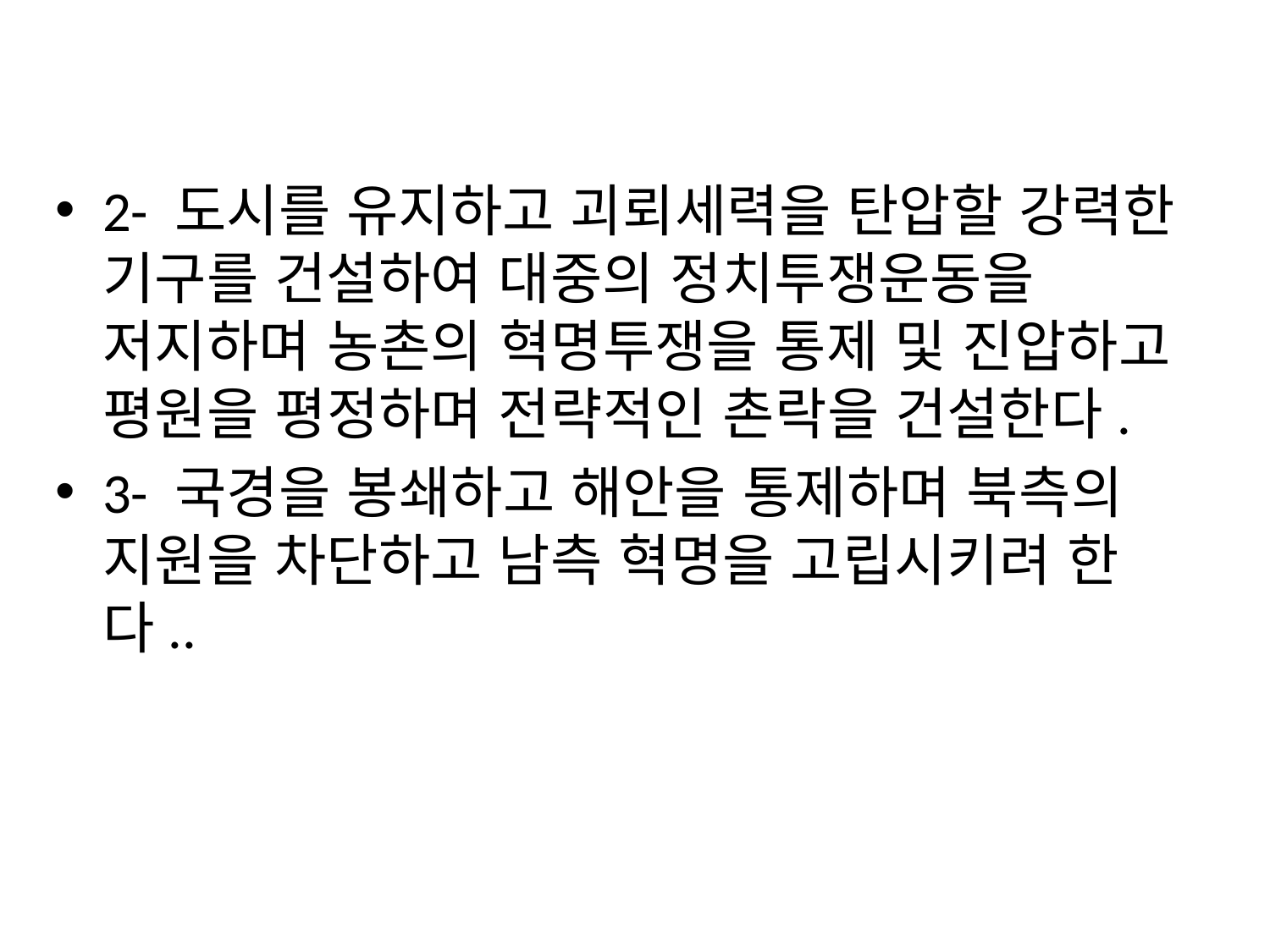

2- 도시를 유지하고 괴뢰세력을 탄압할 강력한 기구를 건설하여 대중의 정치투쟁운동을 저지하며 농촌의 혁명투쟁을 통제 및 진압하고 평원을 평정하며 전략적인 촌락을 건설한다.
3- 국경을 봉쇄하고 해안을 통제하며 북측의 지원을 차단하고 남측 혁명을 고립시키려 한다..